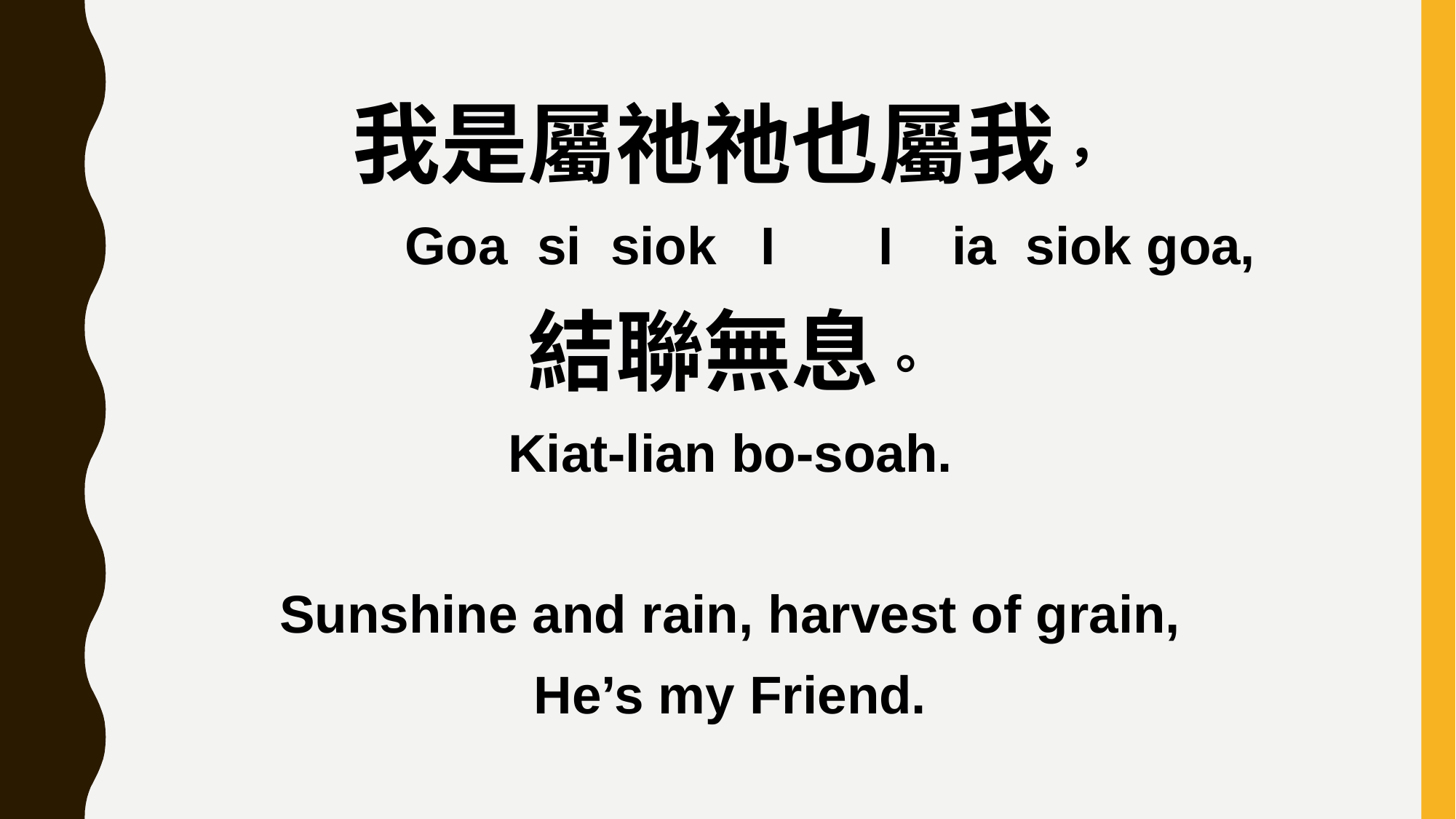

我是屬祂祂也屬我，
              Goa  si  siok   I       I    ia  siok goa,
結聯無息。
Kiat-lian bo-soah.

Sunshine and rain, harvest of grain,
He’s my Friend.